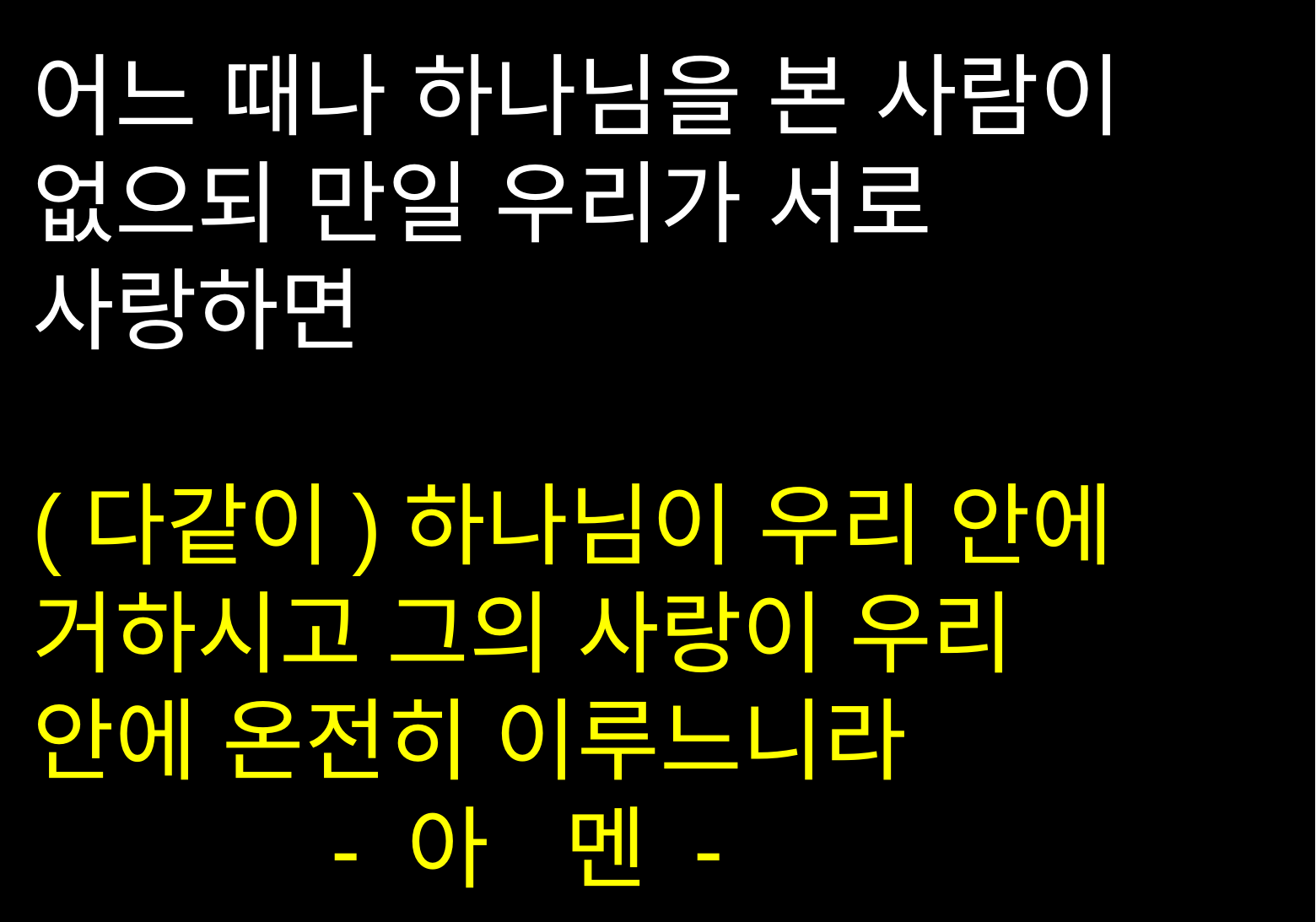

어느 때나 하나님을 본 사람이 없으되 만일 우리가 서로
사랑하면

(다같이)하나님이 우리 안에 거하시고 그의 사랑이 우리
안에 온전히 이루느니라
            - 아   멘 -